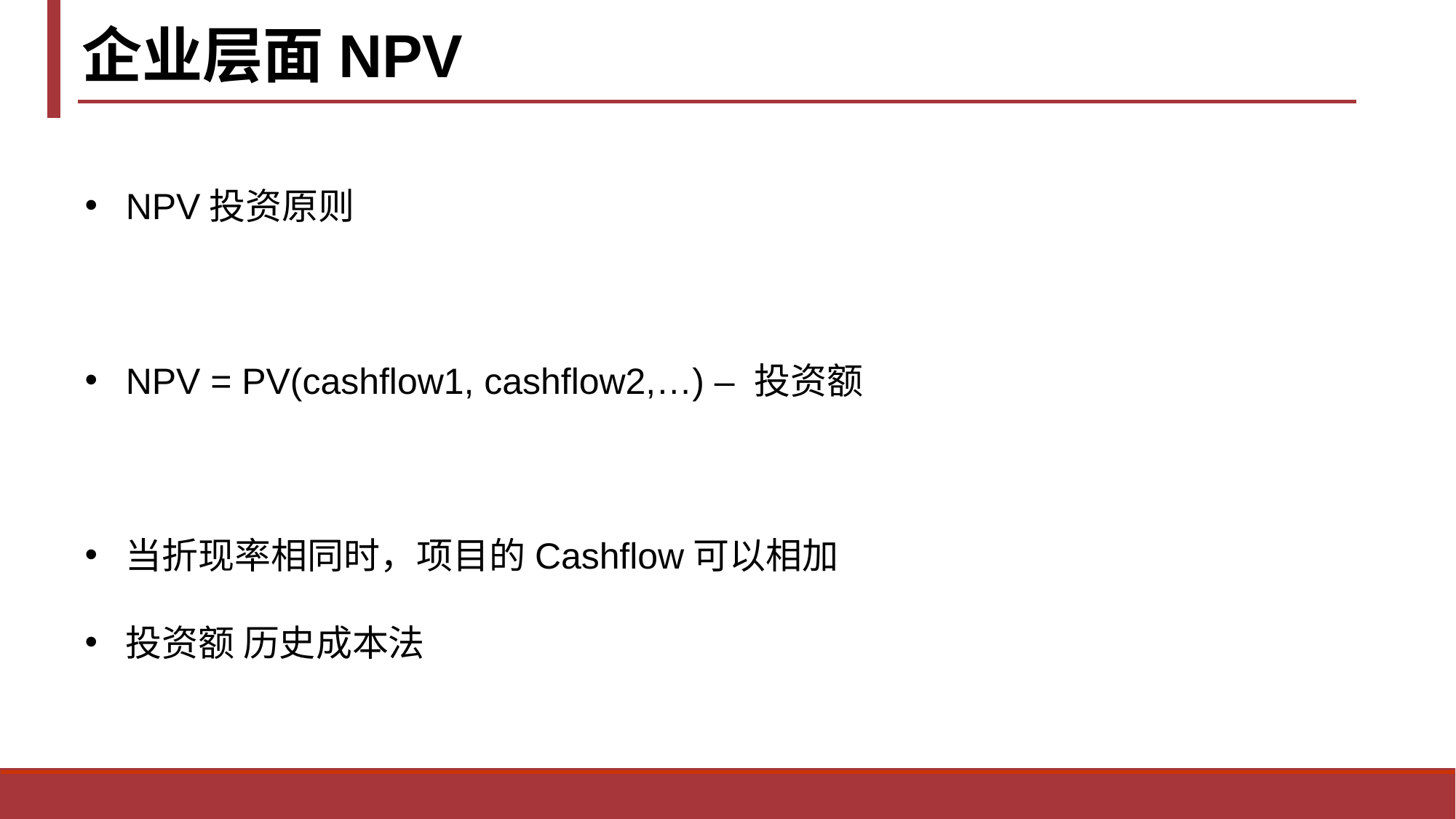

企业层面NPV
NPV投资原则

NPV = PV(cashflow1, cashflow2,…) – 投资额

当折现率相同时，项目的Cashflow可以相加
投资额 历史成本法